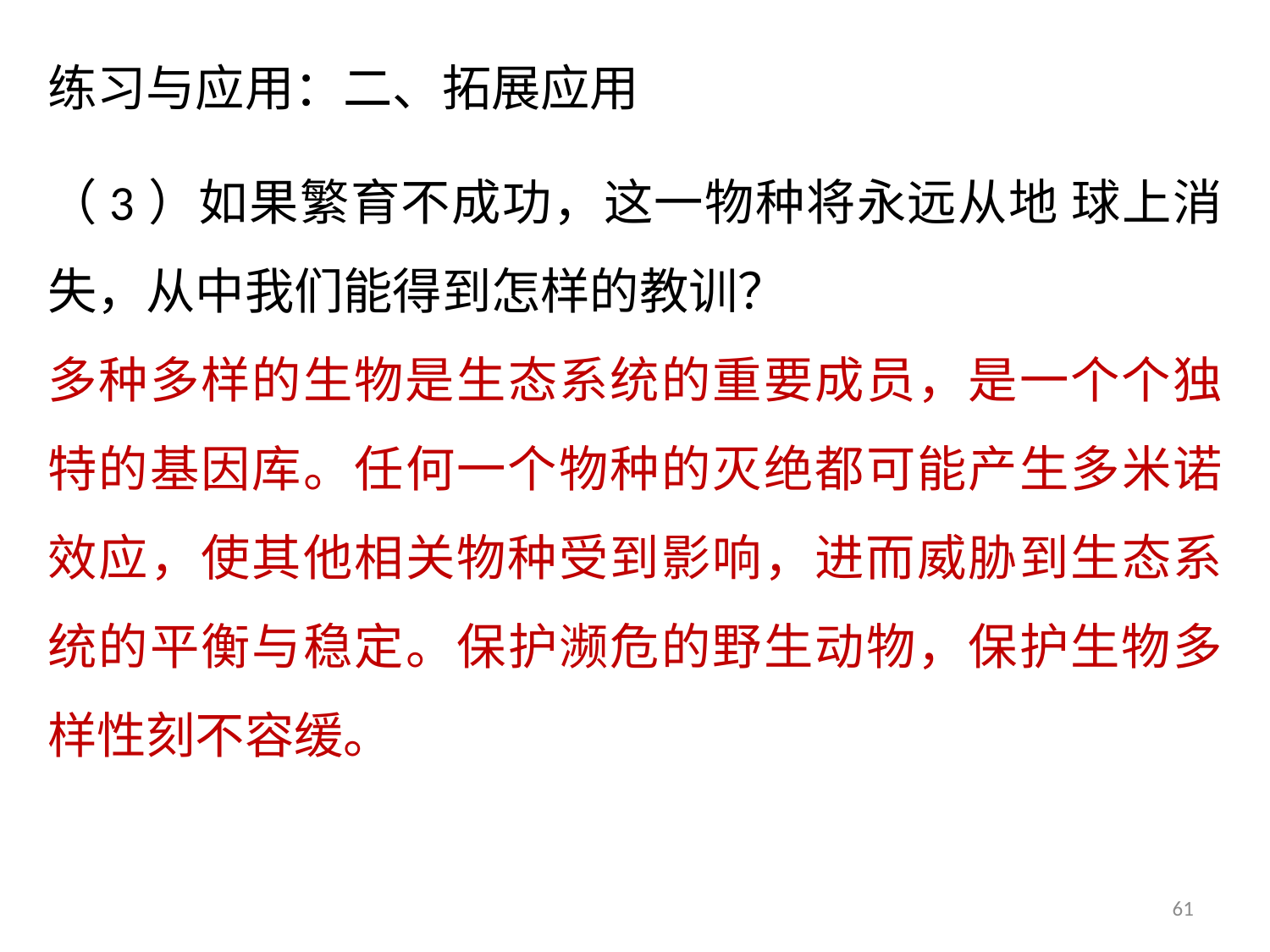

练习与应用：二、拓展应用
（3）如果繁育不成功，这一物种将永远从地 球上消失，从中我们能得到怎样的教训？
多种多样的生物是生态系统的重要成员，是一个个独特的基因库。任何一个物种的灭绝都可能产生多米诺效应，使其他相关物种受到影响，进而威胁到生态系统的平衡与稳定。保护濒危的野生动物，保护生物多样性刻不容缓。

61